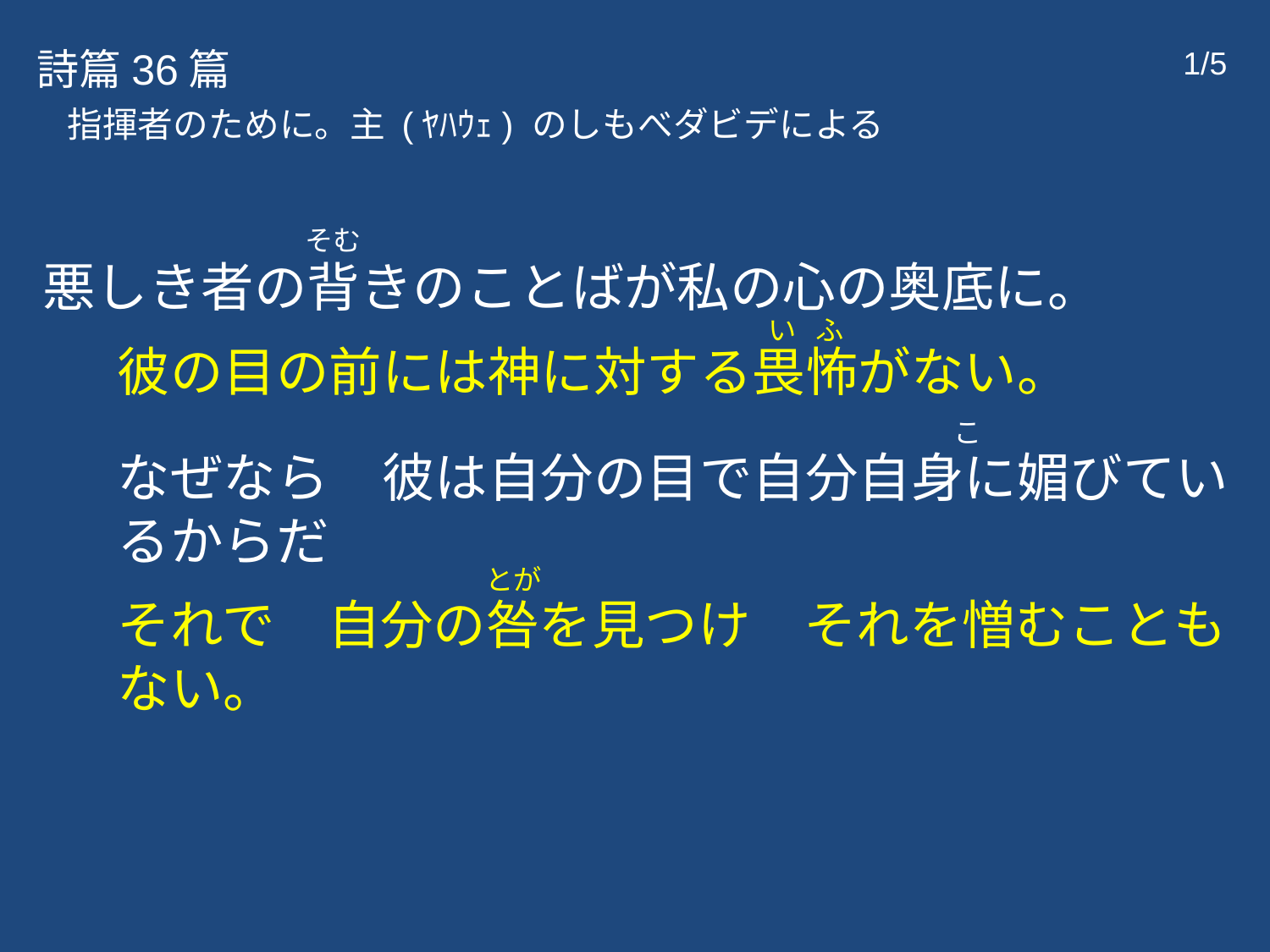

詩篇36篇
1/5
指揮者のために。主 (ﾔﾊｳｪ) のしもべダビデによる

悪しき者の背きのことばが私の心の奥底に。
彼の目の前には神に対する畏怖がない。
なぜなら　彼は自分の目で自分自身に媚びているからだ
それで　自分の咎を見つけ　それを憎むこともない。
そむ
い   ふ
こ
とが